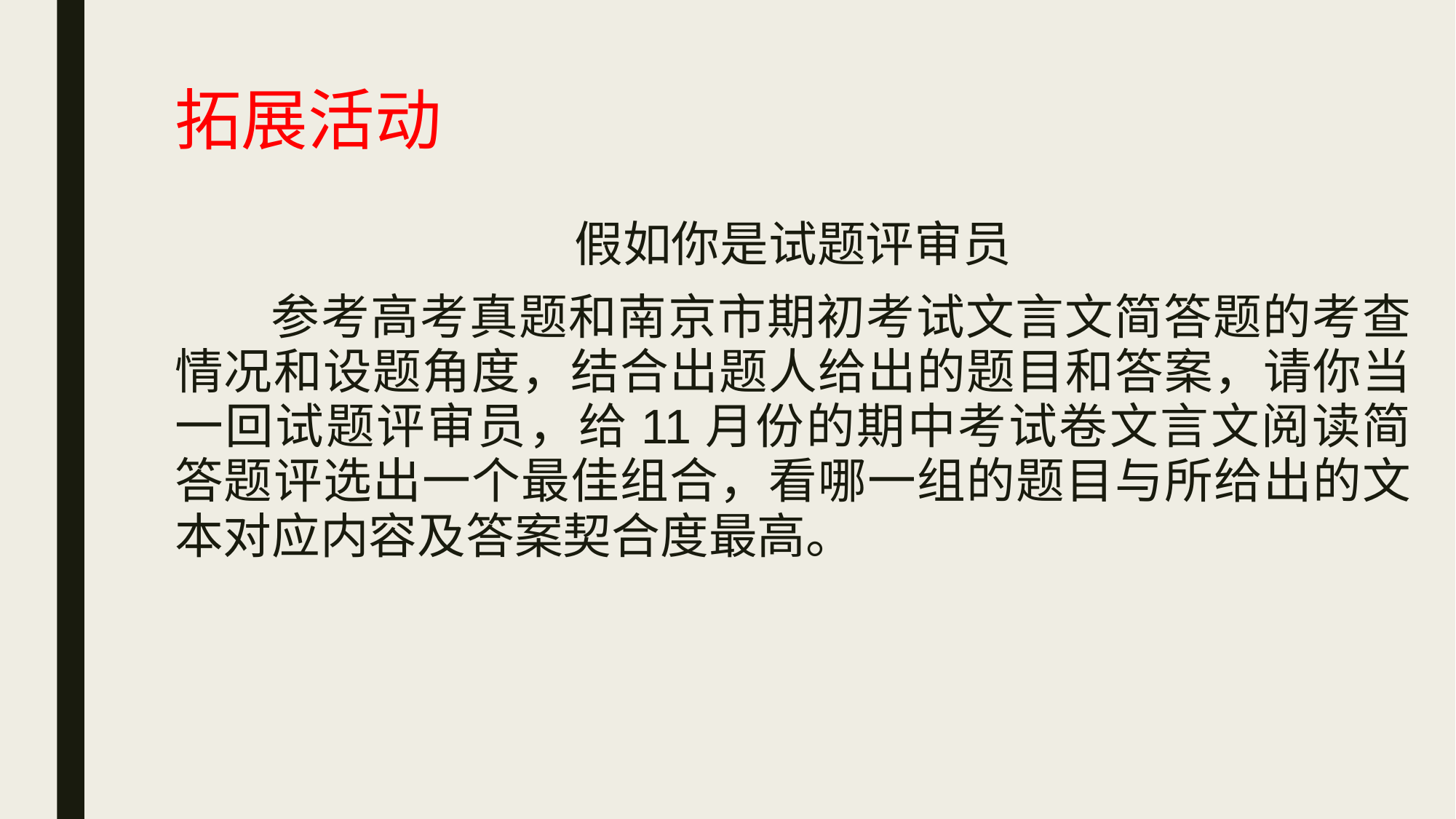

# 拓展活动
假如你是试题评审员
       参考高考真题和南京市期初考试文言文简答题的考查情况和设题角度，结合出题人给出的题目和答案，请你当一回试题评审员，给11月份的期中考试卷文言文阅读简答题评选出一个最佳组合，看哪一组的题目与所给出的文本对应内容及答案契合度最高。